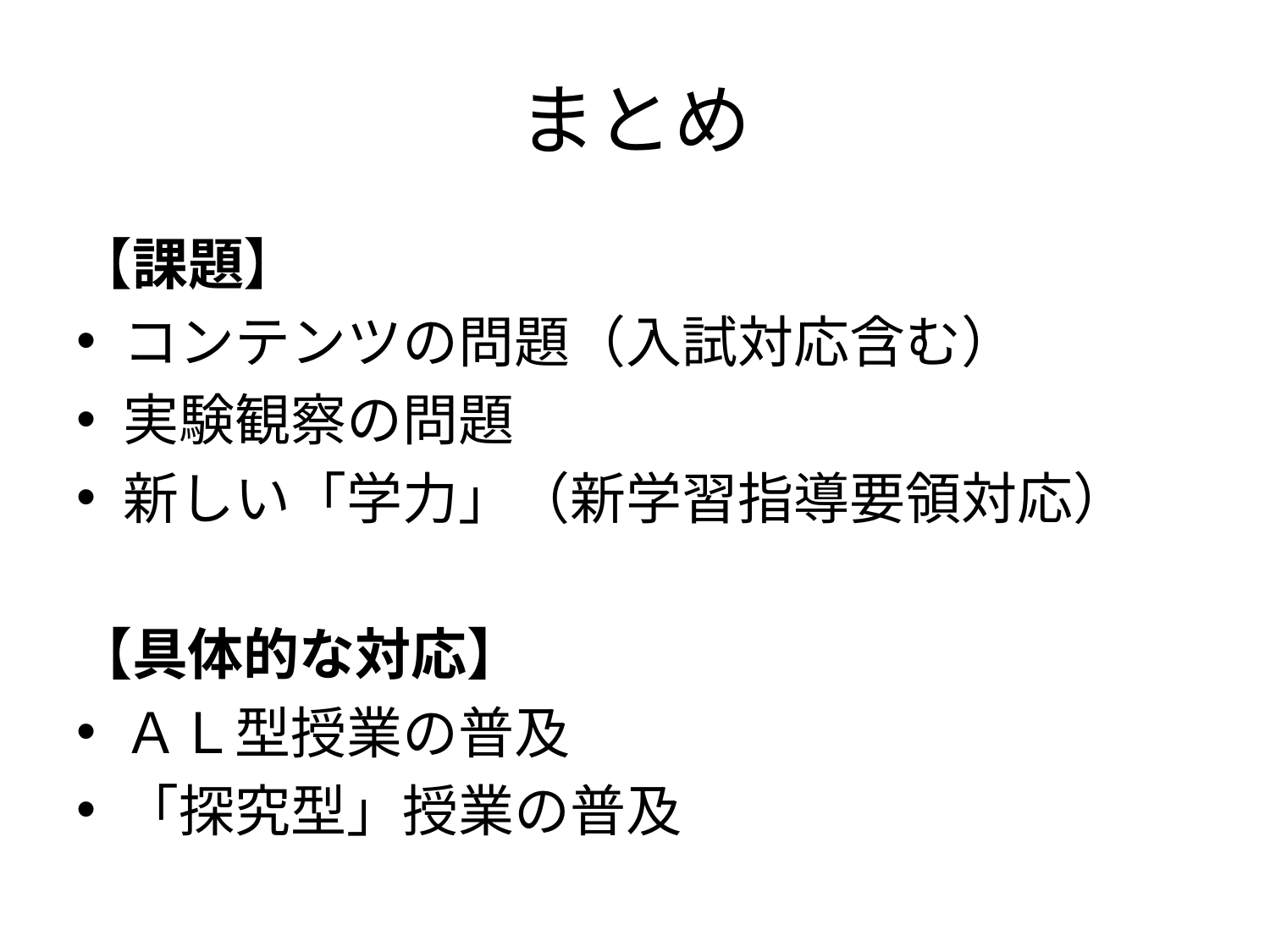

# まとめ
【課題】
コンテンツの問題（入試対応含む）
実験観察の問題
新しい「学力」（新学習指導要領対応）

【具体的な対応】
ＡＬ型授業の普及
「探究型」授業の普及